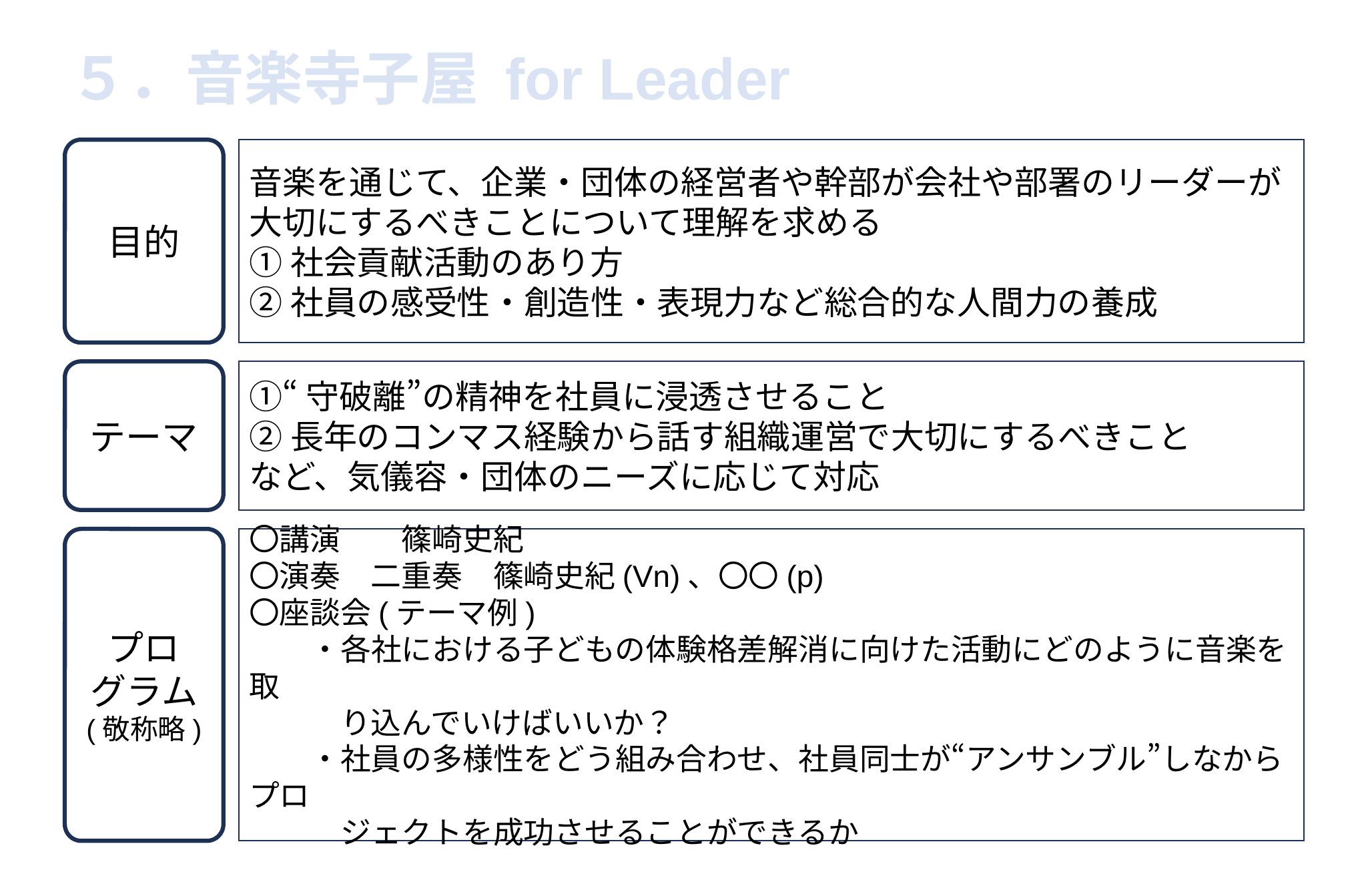

５．音楽寺子屋 for Leader
目的
音楽を通じて、企業・団体の経営者や幹部が会社や部署のリーダーが
大切にするべきことについて理解を求める
①社会貢献活動のあり方
②社員の感受性・創造性・表現力など総合的な人間力の養成
テーマ
①“守破離”の精神を社員に浸透させること
②長年のコンマス経験から話す組織運営で大切にするべきこと
など、気儀容・団体のニーズに応じて対応
プロ
グラム
(敬称略)
〇講演　　篠崎史紀
〇演奏　二重奏　篠崎史紀(Vn)、〇〇(p)
〇座談会(テーマ例)
　　・各社における子どもの体験格差解消に向けた活動にどのように音楽を取
　　　り込んでいけばいいか？
　　・社員の多様性をどう組み合わせ、社員同士が“アンサンブル”しなからプロ
　　　ジェクトを成功させることができるか